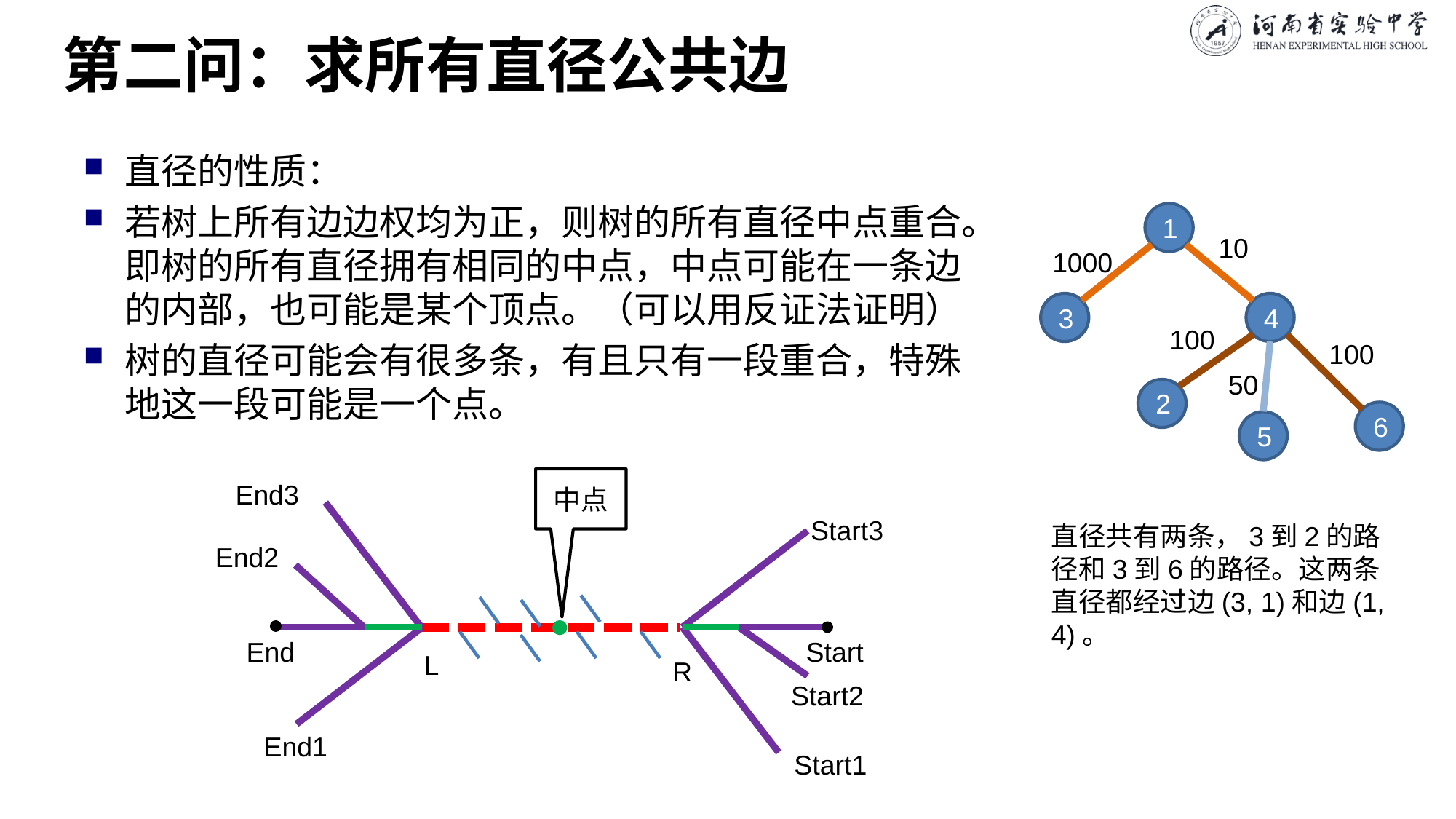

# 第二问：求所有直径公共边
直径的性质：
若树上所有边边权均为正，则树的所有直径中点重合。即树的所有直径拥有相同的中点，中点可能在一条边的内部，也可能是某个顶点。（可以用反证法证明）
树的直径可能会有很多条，有且只有一段重合，特殊地这一段可能是一个点。
1
10
1000
3
4
100
100
50
2
6
5
中点
End3
Start3
直径共有两条，3到2的路径和3到6的路径。这两条直径都经过边(3, 1)和边(1, 4)。
End2

End
Start
L
R
Start2
End1
Start1